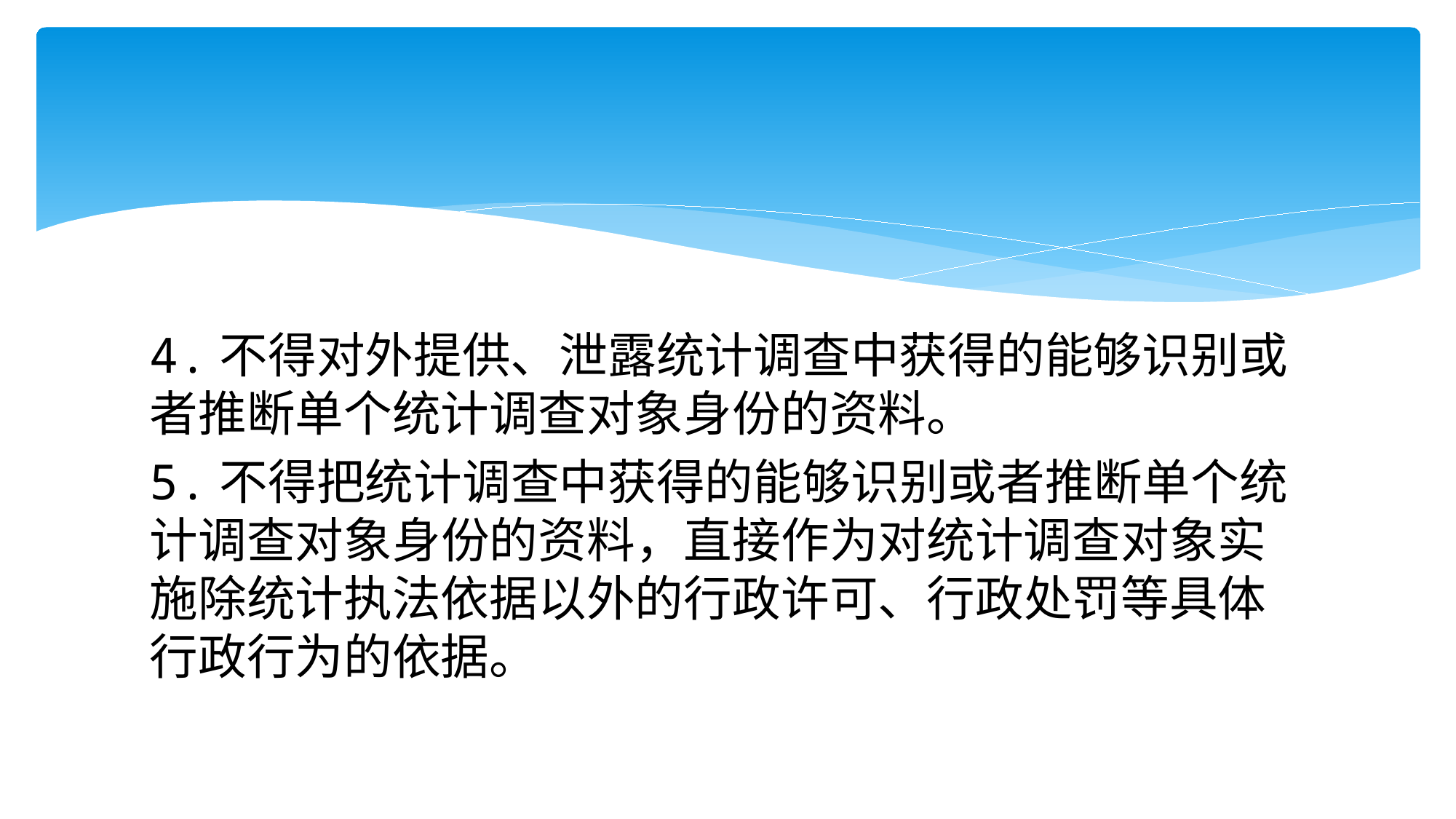

4.不得对外提供、泄露统计调查中获得的能够识别或者推断单个统计调查对象身份的资料。
5.不得把统计调查中获得的能够识别或者推断单个统计调查对象身份的资料，直接作为对统计调查对象实施除统计执法依据以外的行政许可、行政处罚等具体行政行为的依据。